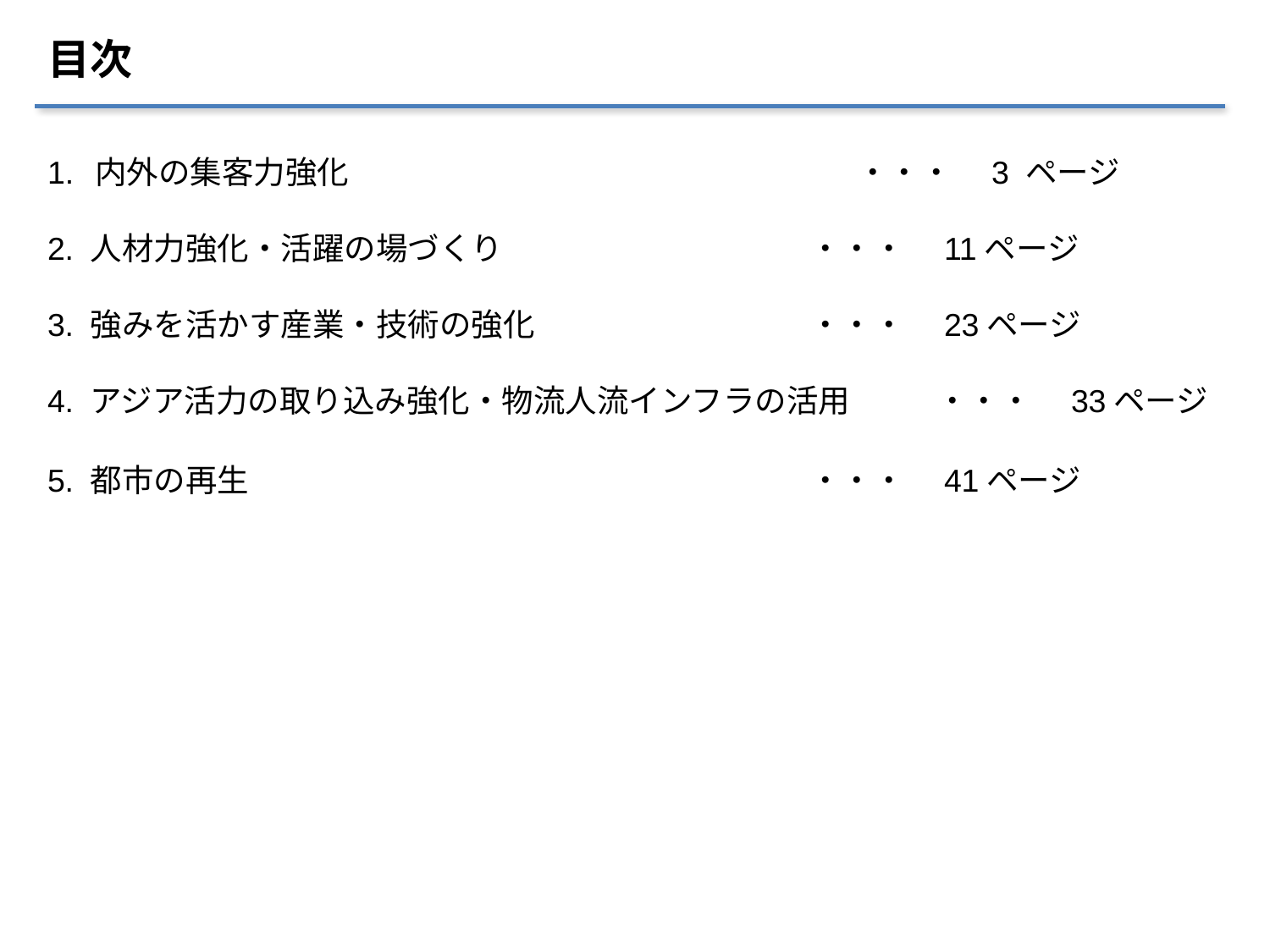

目次
内外の集客力強化				・・・　3 ページ

2. 人材力強化・活躍の場づくり			・・・　11ページ

3. 強みを活かす産業・技術の強化			・・・　23ページ

4. アジア活力の取り込み強化・物流人流インフラの活用	・・・　33ページ

5. 都市の再生					・・・　41ページ